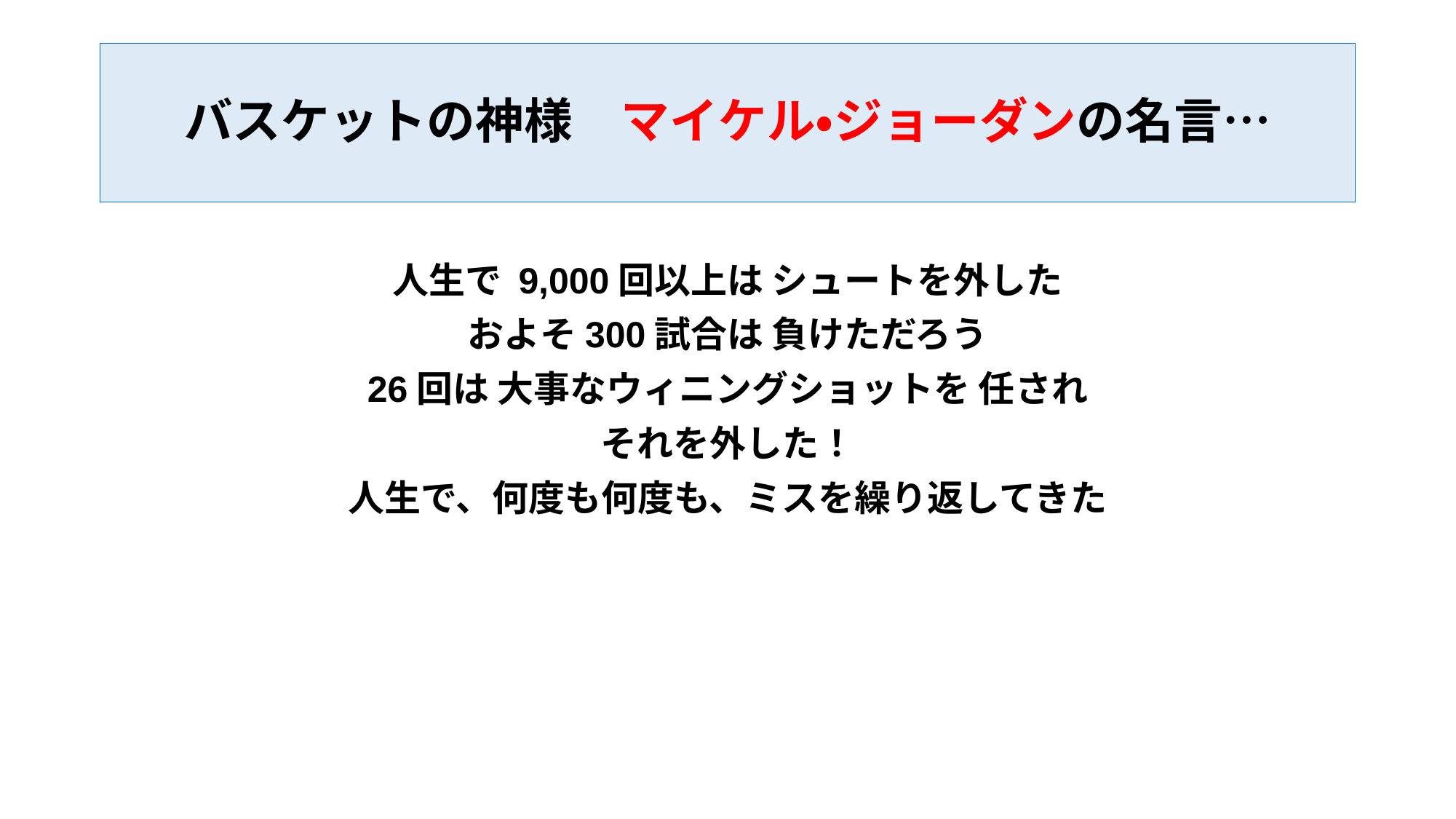

# バスケットの神様　マイケル・ジョーダンの名言…
人生で 9,000回以上は シュートを外した
およそ300試合は 負けただろう
26回は 大事なウィニングショットを 任され
それを外した！
人生で、何度も何度も、ミスを繰り返してきた